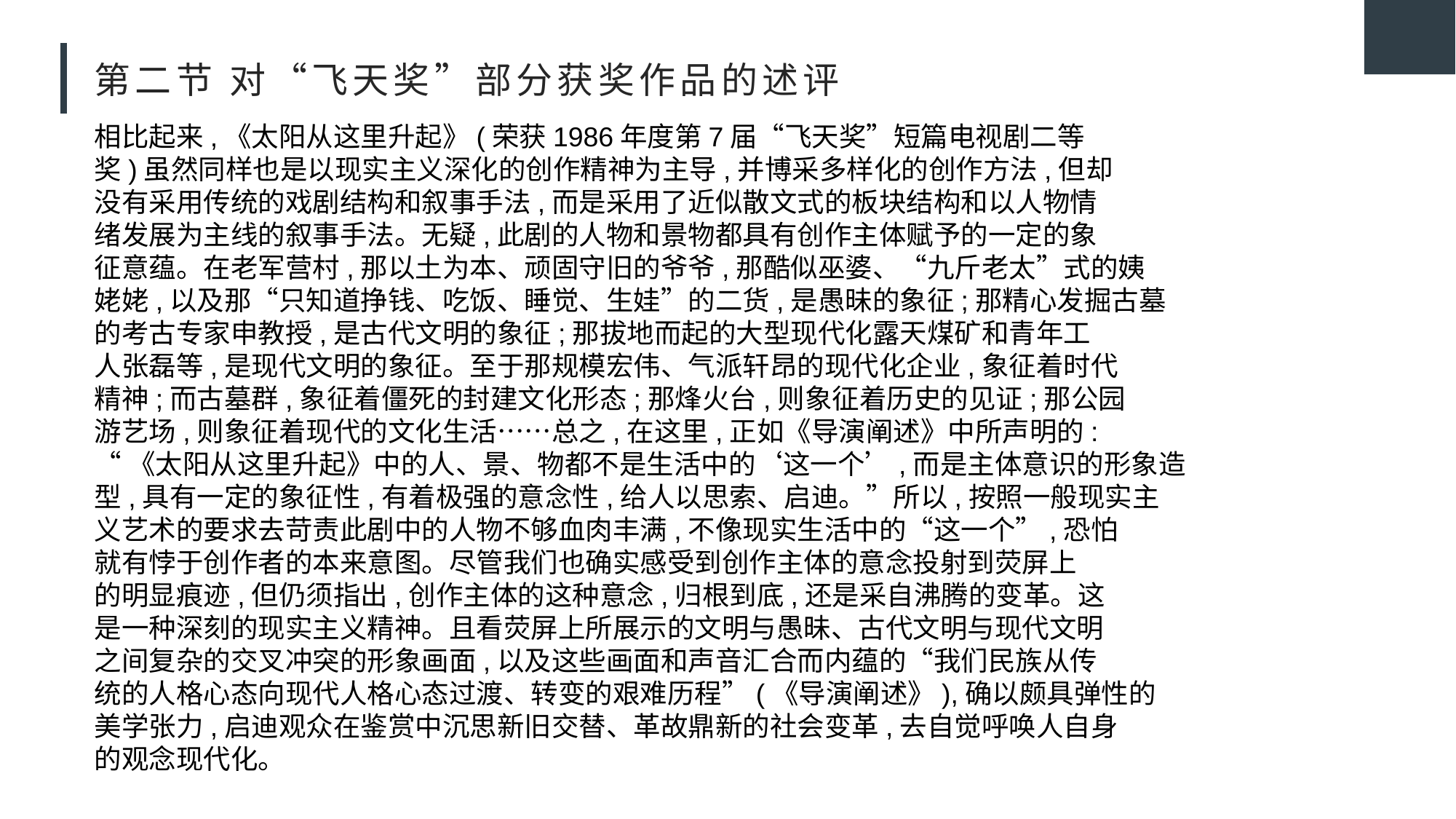

# 第二节 对“飞天奖”部分获奖作品的述评
相比起来,《太阳从这里升起》(荣获1986年度第7届“飞天奖”短篇电视剧二等
奖)虽然同样也是以现实主义深化的创作精神为主导,并博采多样化的创作方法,但却
没有采用传统的戏剧结构和叙事手法,而是采用了近似散文式的板块结构和以人物情
绪发展为主线的叙事手法。无疑,此剧的人物和景物都具有创作主体赋予的一定的象
征意蕴。在老军营村,那以土为本、顽固守旧的爷爷,那酷似巫婆、“九斤老太”式的姨
姥姥,以及那“只知道挣钱、吃饭、睡觉、生娃”的二货,是愚昧的象征;那精心发掘古墓
的考古专家申教授,是古代文明的象征;那拔地而起的大型现代化露天煤矿和青年工
人张磊等,是现代文明的象征。至于那规模宏伟、气派轩昂的现代化企业,象征着时代
精神;而古墓群,象征着僵死的封建文化形态;那烽火台,则象征着历史的见证;那公园
游艺场,则象征着现代的文化生活……总之,在这里,正如《导演阐述》中所声明的:
“《太阳从这里升起》中的人、景、物都不是生活中的‘这一个’,而是主体意识的形象造
型,具有一定的象征性,有着极强的意念性,给人以思索、启迪。”所以,按照一般现实主
义艺术的要求去苛责此剧中的人物不够血肉丰满,不像现实生活中的“这一个”,恐怕
就有悖于创作者的本来意图。尽管我们也确实感受到创作主体的意念投射到荧屏上
的明显痕迹,但仍须指出,创作主体的这种意念,归根到底,还是采自沸腾的变革。这
是一种深刻的现实主义精神。且看荧屏上所展示的文明与愚昧、古代文明与现代文明
之间复杂的交叉冲突的形象画面,以及这些画面和声音汇合而内蕴的“我们民族从传
统的人格心态向现代人格心态过渡、转变的艰难历程”(《导演阐述》),确以颇具弹性的
美学张力,启迪观众在鉴赏中沉思新旧交替、革故鼎新的社会变革,去自觉呼唤人自身
的观念现代化。